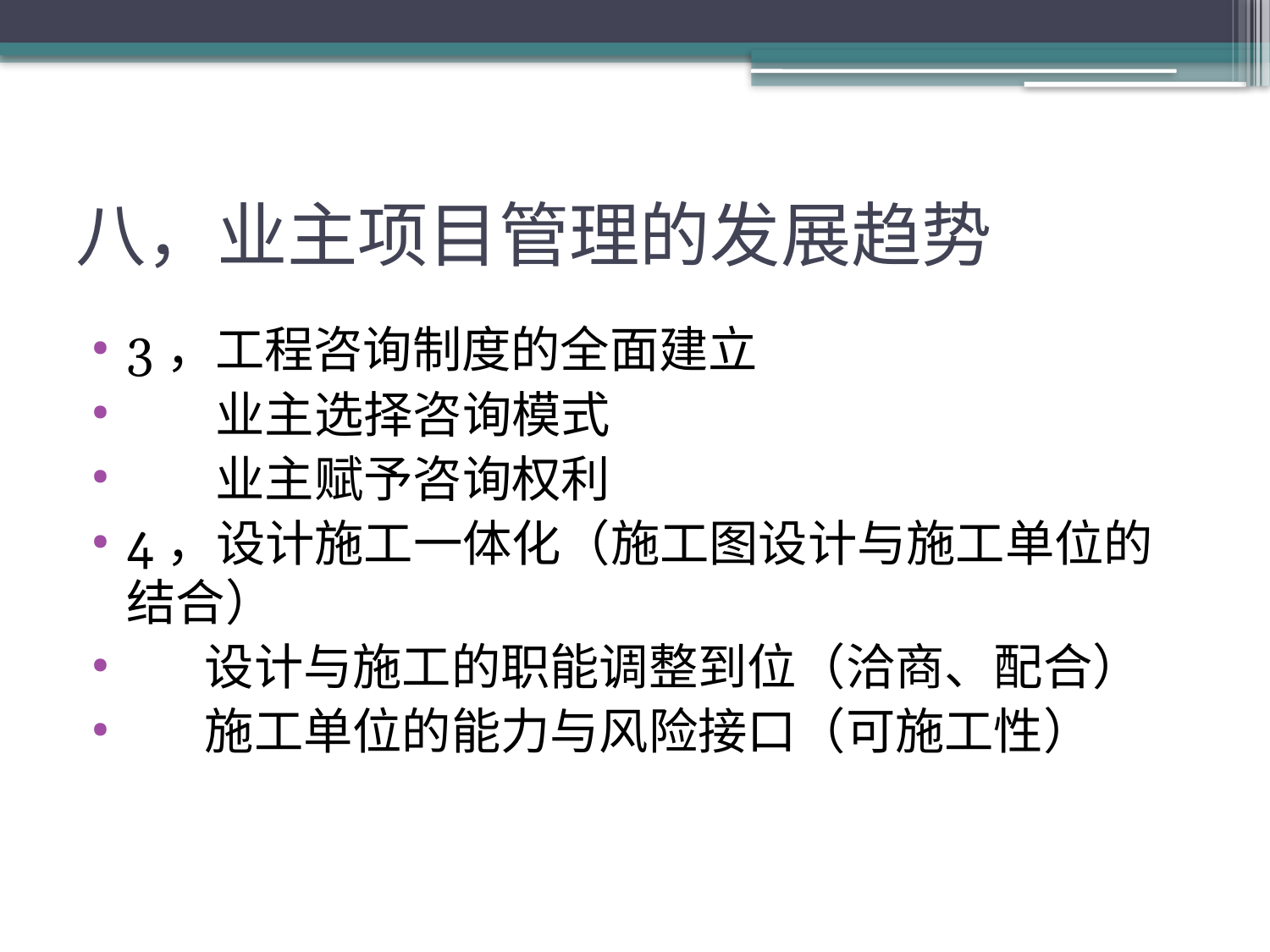

# 八，业主项目管理的发展趋势
3，工程咨询制度的全面建立
       业主选择咨询模式
       业主赋予咨询权利
4，设计施工一体化（施工图设计与施工单位的结合）
      设计与施工的职能调整到位（洽商、配合）
      施工单位的能力与风险接口（可施工性）